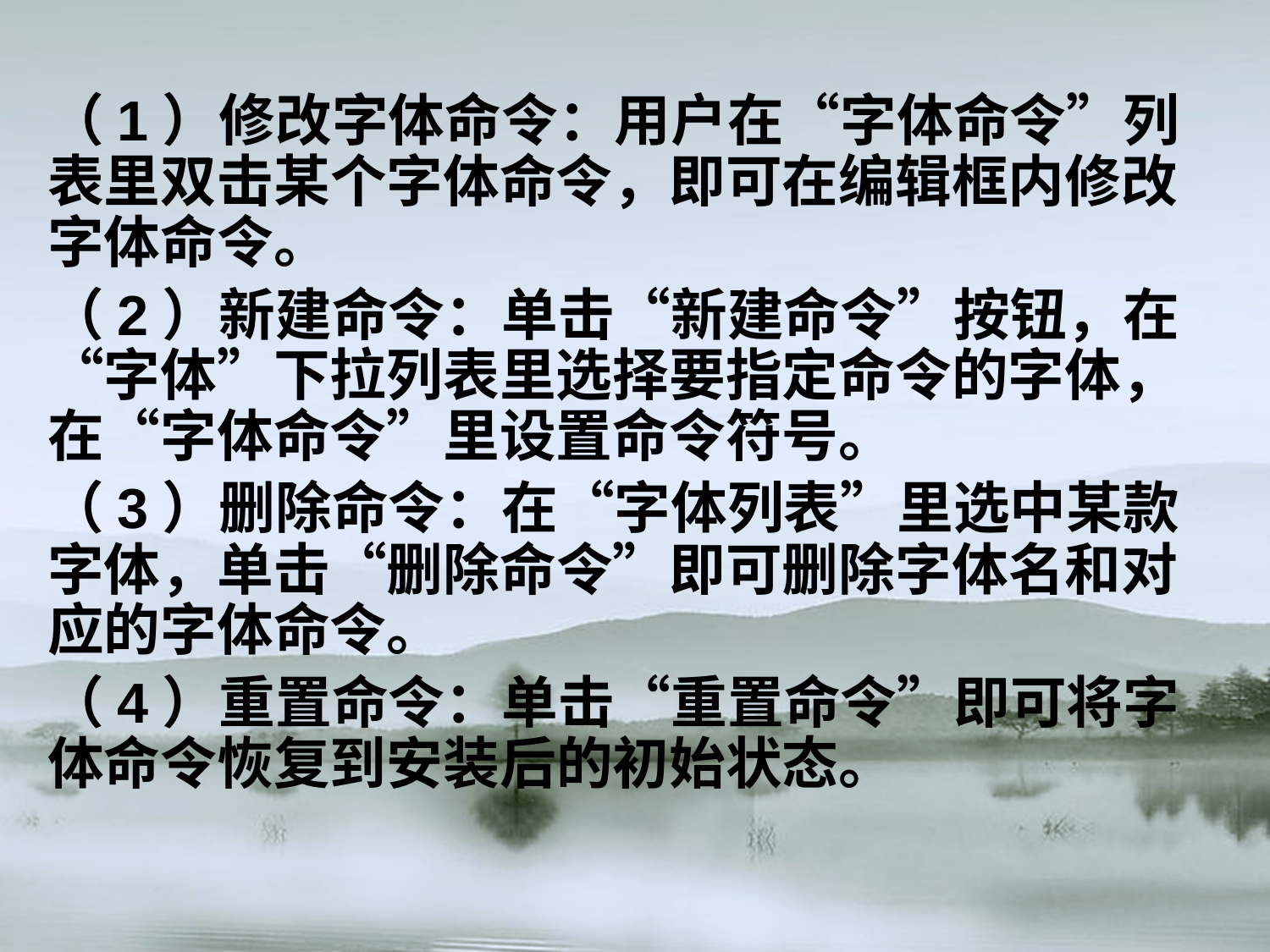

（1）修改字体命令：用户在“字体命令”列表里双击某个字体命令，即可在编辑框内修改字体命令。
（2）新建命令：单击“新建命令”按钮，在“字体”下拉列表里选择要指定命令的字体，在“字体命令”里设置命令符号。
（3）删除命令：在“字体列表”里选中某款字体，单击“删除命令”即可删除字体名和对应的字体命令。
（4）重置命令：单击“重置命令”即可将字体命令恢复到安装后的初始状态。